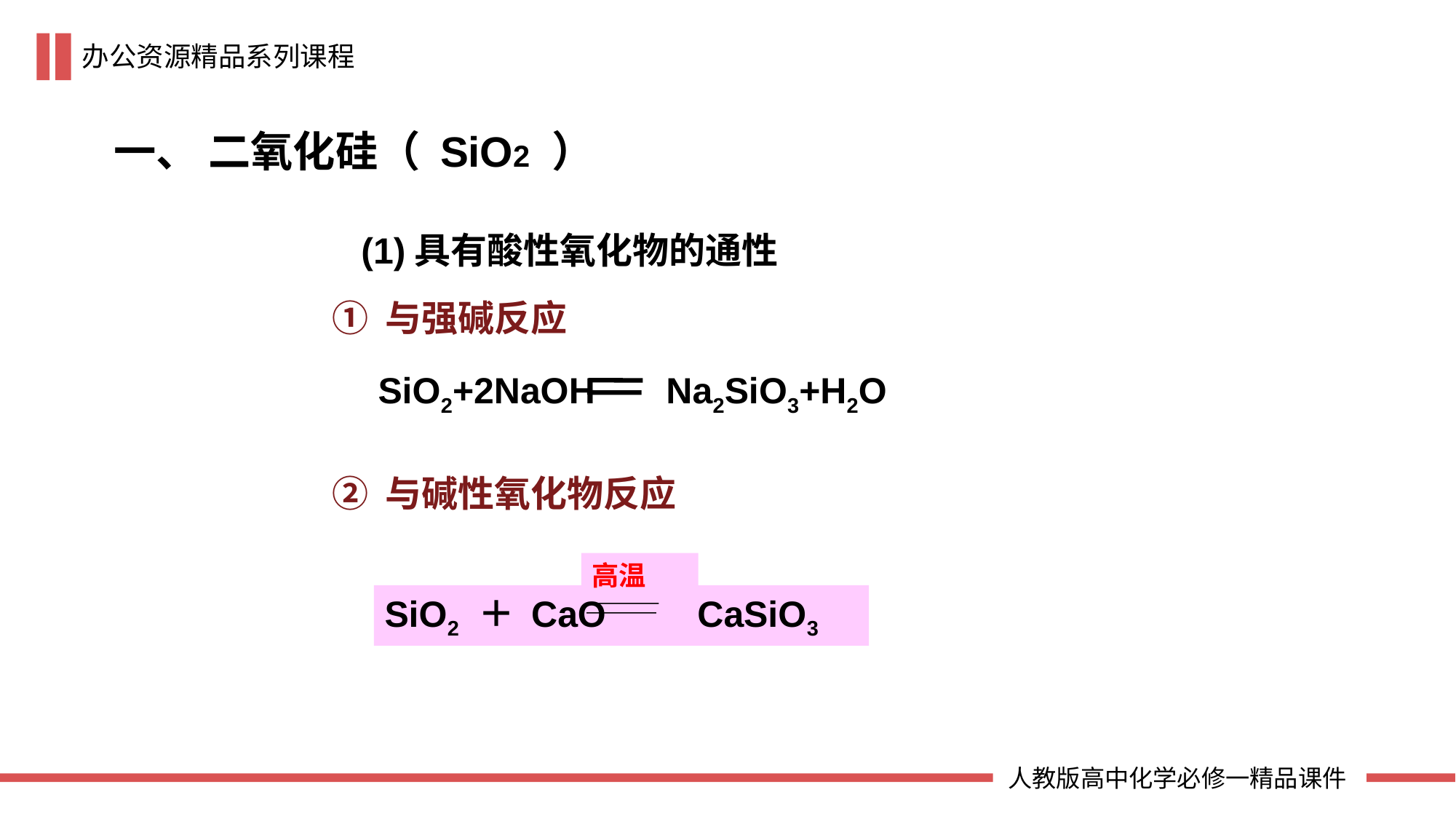

一、 二氧化硅（ SiO2 ）
(1)具有酸性氧化物的通性
    ① 与强碱反应
SiO2+2NaOH       Na2SiO3+H2O

    ② 与碱性氧化物反应
高温
SiO2 ＋ CaO         CaSiO3